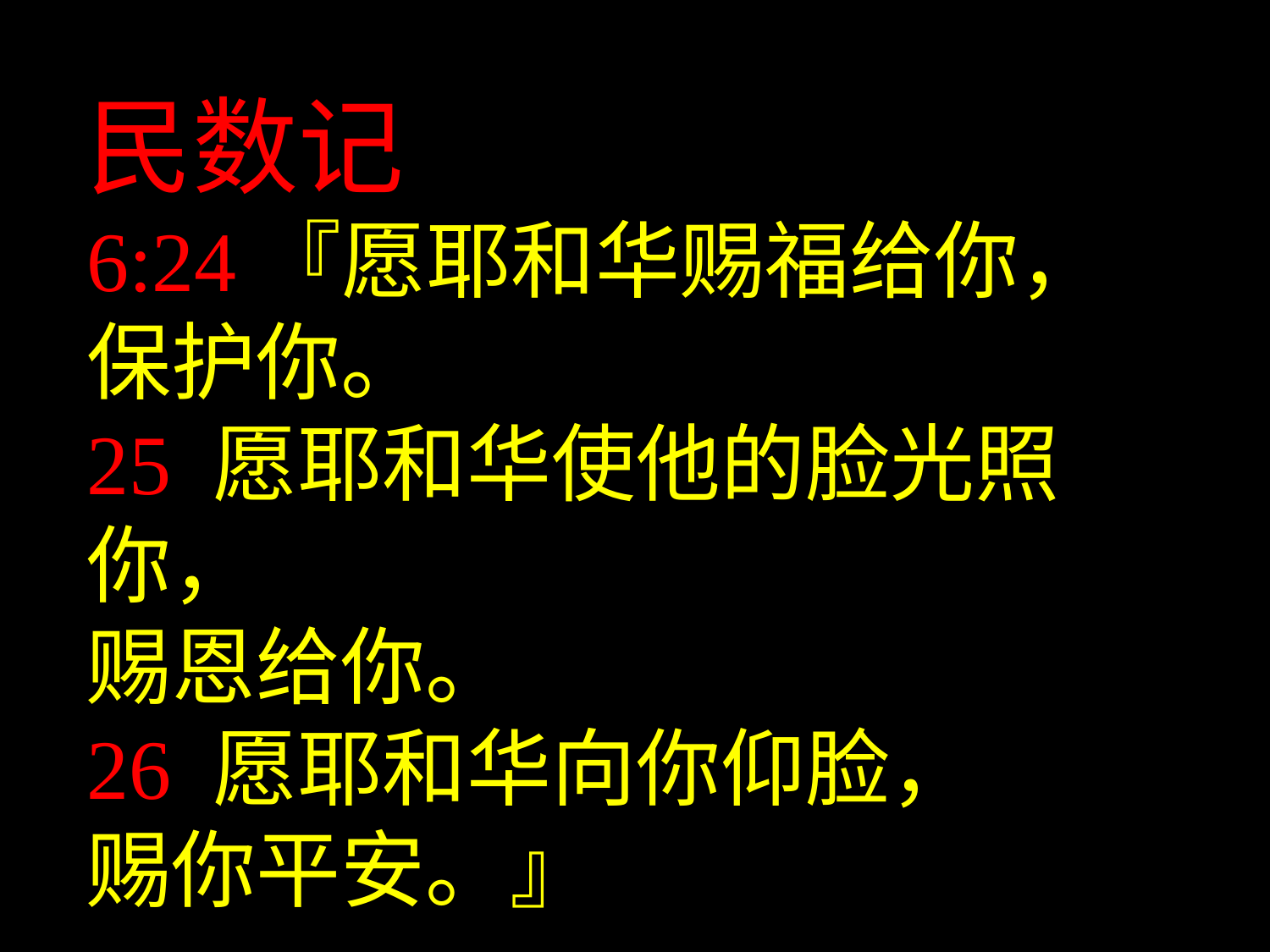

民数记
6:24『愿耶和华赐福给你，
保护你。
25 愿耶和华使他的脸光照你，
赐恩给你。
26 愿耶和华向你仰脸，
赐你平安。』